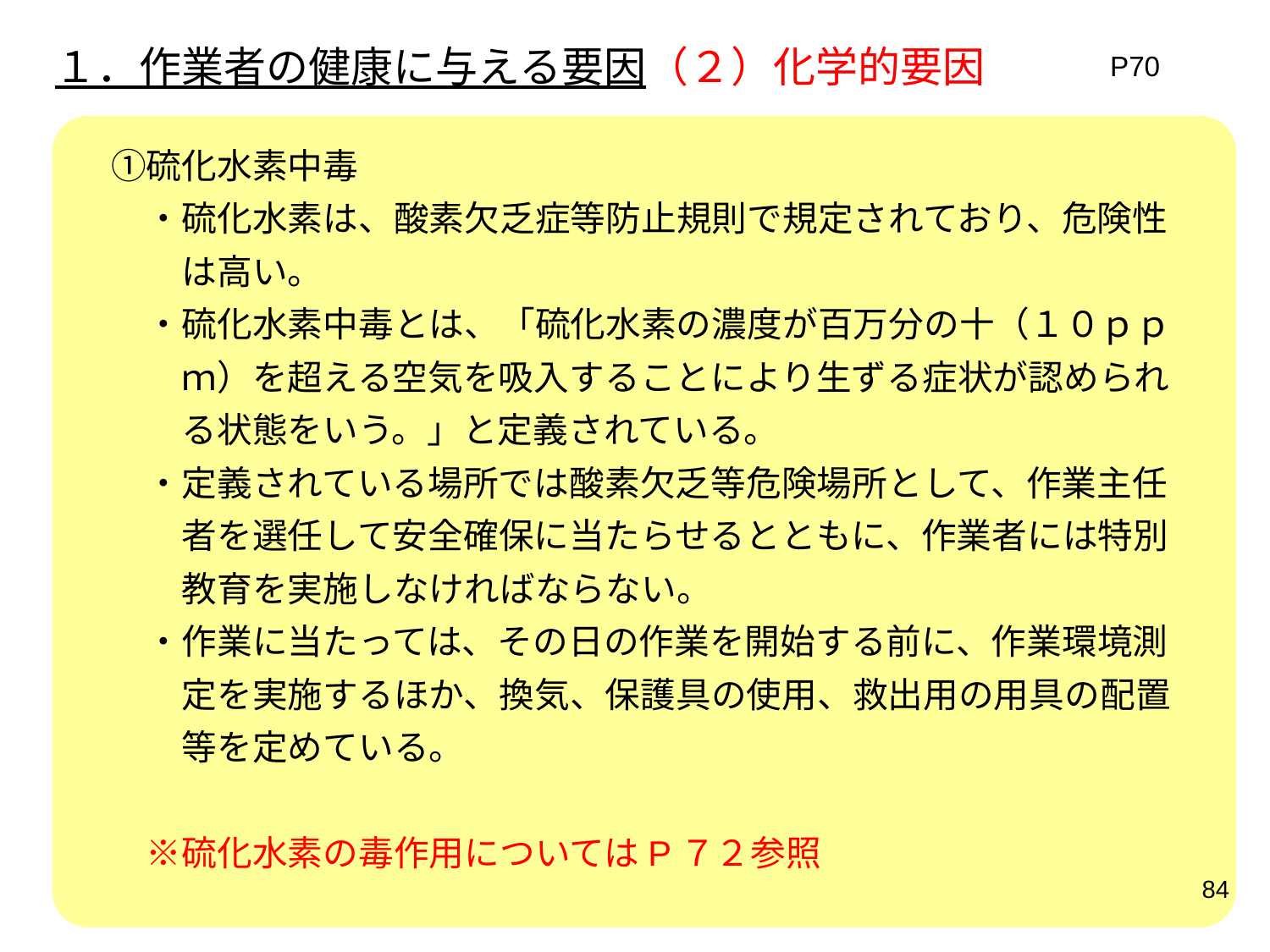

１．作業者の健康に与える要因（２）化学的要因
P70
　①硫化水素中毒
　　・硫化水素は、酸素欠乏症等防止規則で規定されており、危険性
　　　は高い。
　　・硫化水素中毒とは、「硫化水素の濃度が百万分の十（１０ｐｐ
　　　ｍ）を超える空気を吸入することにより生ずる症状が認められ
　　　る状態をいう。」と定義されている。
　　・定義されている場所では酸素欠乏等危険場所として、作業主任
　　　者を選任して安全確保に当たらせるとともに、作業者には特別
　　　教育を実施しなければならない。
　　・作業に当たっては、その日の作業を開始する前に、作業環境測
　　　定を実施するほか、換気、保護具の使用、救出用の用具の配置
　　　等を定めている。

　　※硫化水素の毒作用についてはP７２参照
84